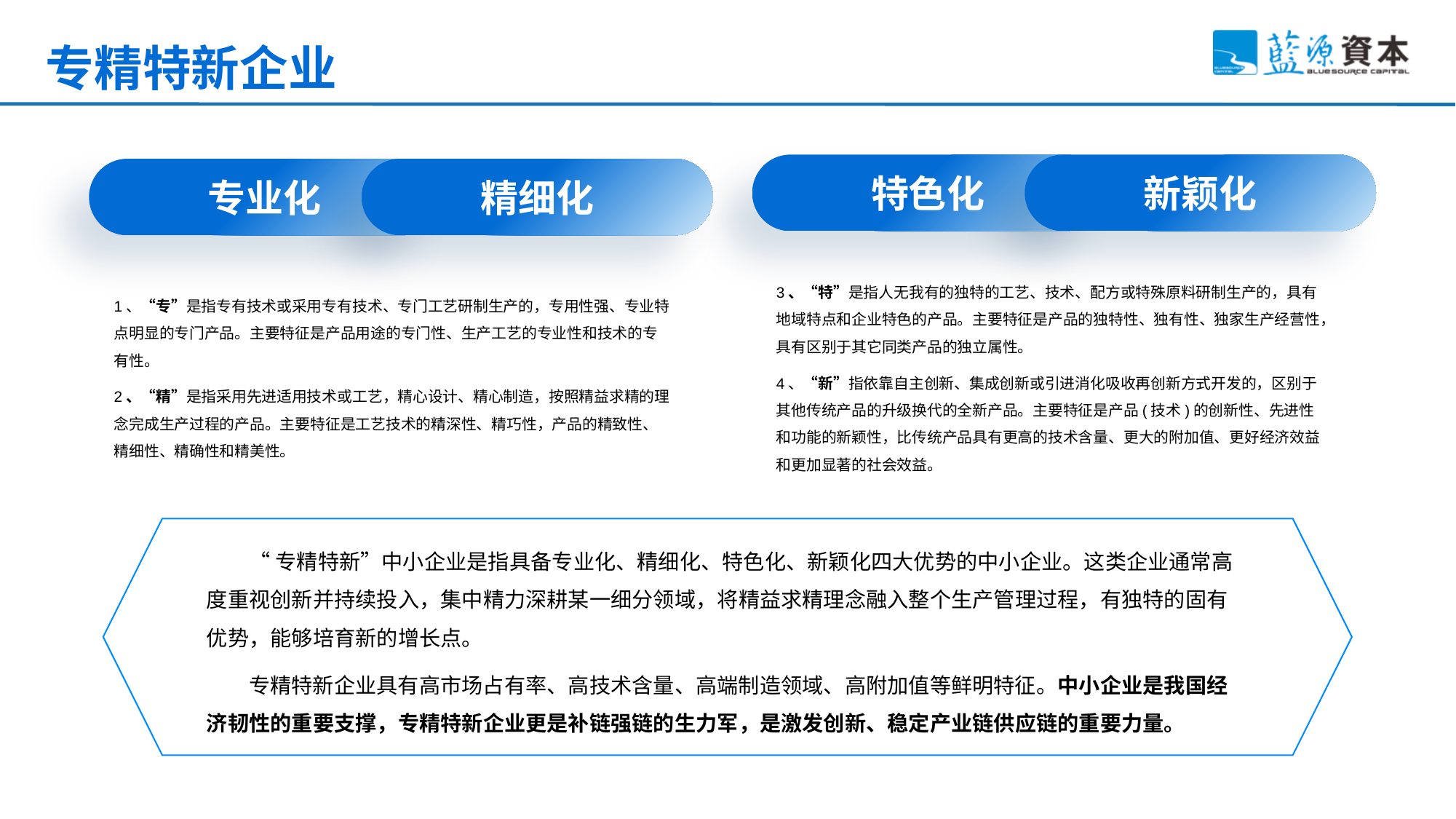

# 专精特新企业
特色化
新颖化
专业化
精细化
3、“特”是指人无我有的独特的工艺、技术、配方或特殊原料研制生产的，具有地域特点和企业特色的产品。主要特征是产品的独特性、独有性、独家生产经营性，具有区别于其它同类产品的独立属性。
4、“新”指依靠自主创新、集成创新或引进消化吸收再创新方式开发的，区别于其他传统产品的升级换代的全新产品。主要特征是产品(技术)的创新性、先进性和功能的新颖性，比传统产品具有更高的技术含量、更大的附加值、更好经济效益和更加显著的社会效益。
1、“专”是指专有技术或采用专有技术、专门工艺研制生产的，专用性强、专业特点明显的专门产品。主要特征是产品用途的专门性、生产工艺的专业性和技术的专有性。
2、“精”是指采用先进适用技术或工艺，精心设计、精心制造，按照精益求精的理念完成生产过程的产品。主要特征是工艺技术的精深性、精巧性，产品的精致性、精细性、精确性和精美性。

“专精特新”中小企业是指具备专业化、精细化、特色化、新颖化四大优势的中小企业。这类企业通常高度重视创新并持续投入，集中精力深耕某一细分领域，将精益求精理念融入整个生产管理过程，有独特的固有优势，能够培育新的增长点。
专精特新企业具有高市场占有率、高技术含量、高端制造领域、高附加值等鲜明特征。中小企业是我国经济韧性的重要支撑，专精特新企业更是补链强链的生力军，是激发创新、稳定产业链供应链的重要力量。